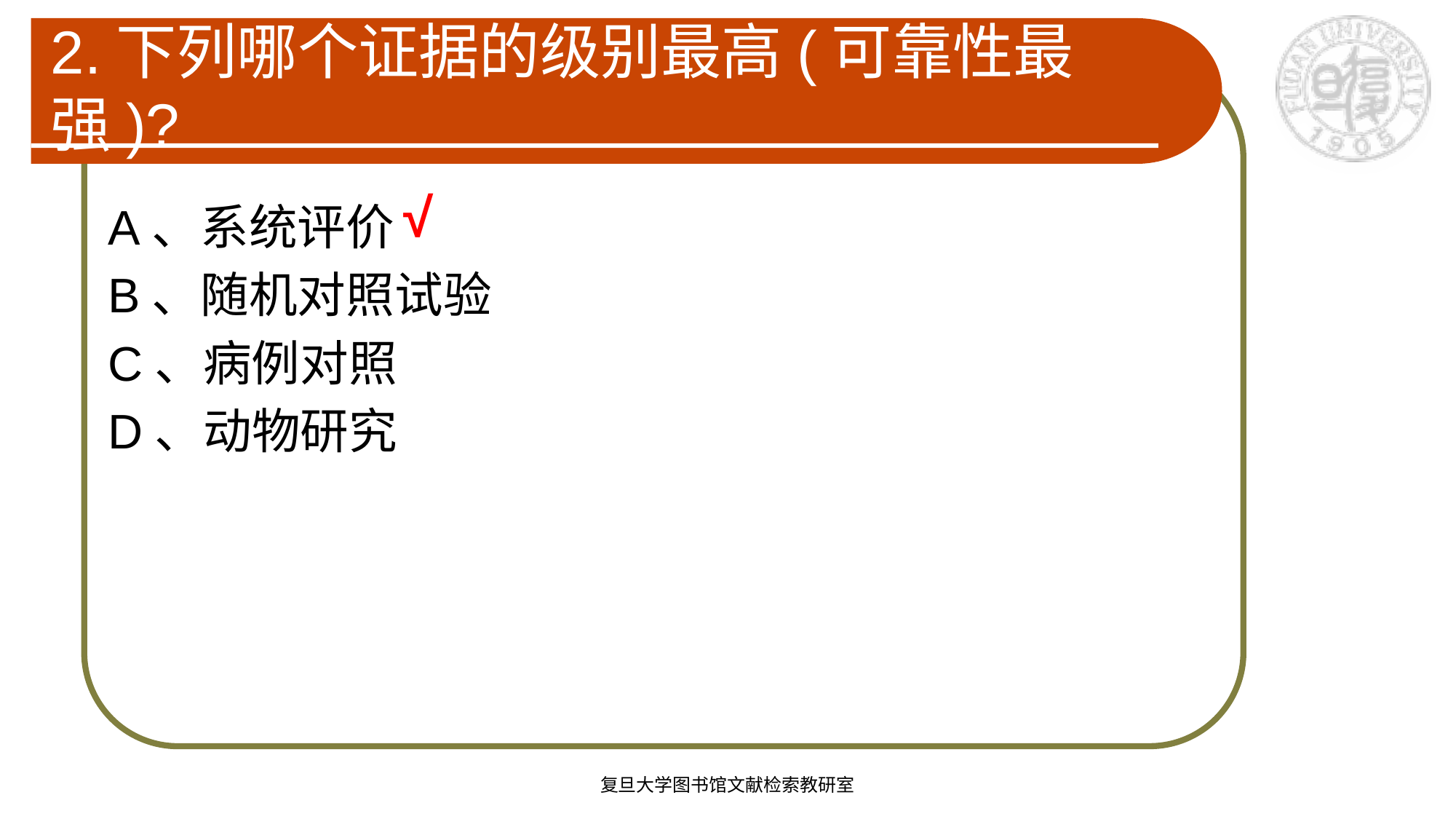

# 2.下列哪个证据的级别最高(可靠性最强)?
√
A、系统评价
B、随机对照试验
C、病例对照
D、动物研究

复旦大学图书馆文献检索教研室
60